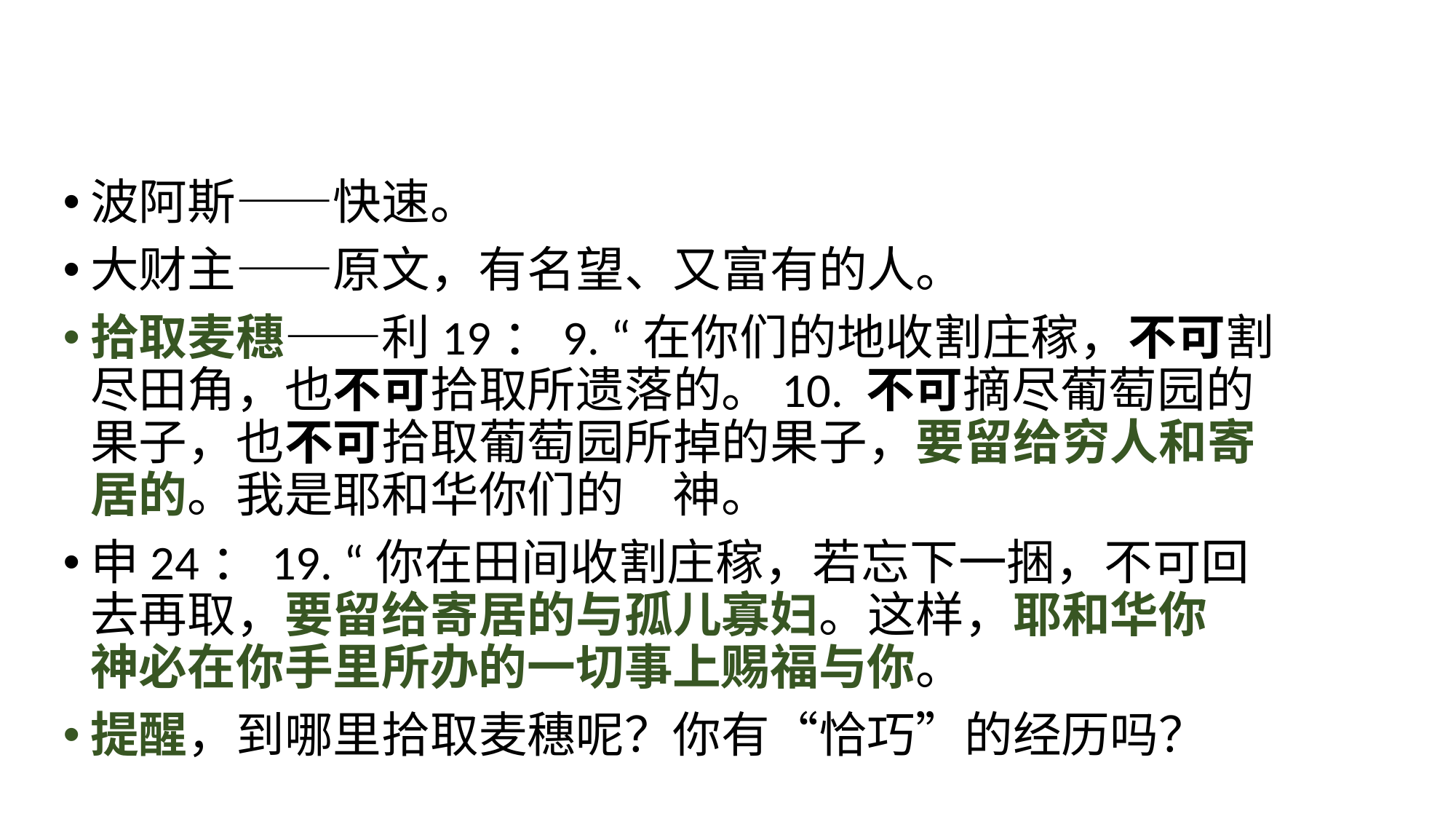

波阿斯——快速。
大财主——原文，有名望、又富有的人。
拾取麦穗——利19：9. “在你们的地收割庄稼，不可割尽田角，也不可拾取所遗落的。10. 不可摘尽葡萄园的果子，也不可拾取葡萄园所掉的果子，要留给穷人和寄居的。我是耶和华你们的　神。
申24：19. “你在田间收割庄稼，若忘下一捆，不可回去再取，要留给寄居的与孤儿寡妇。这样，耶和华你　神必在你手里所办的一切事上赐福与你。
提醒，到哪里拾取麦穗呢？你有“恰巧”的经历吗？